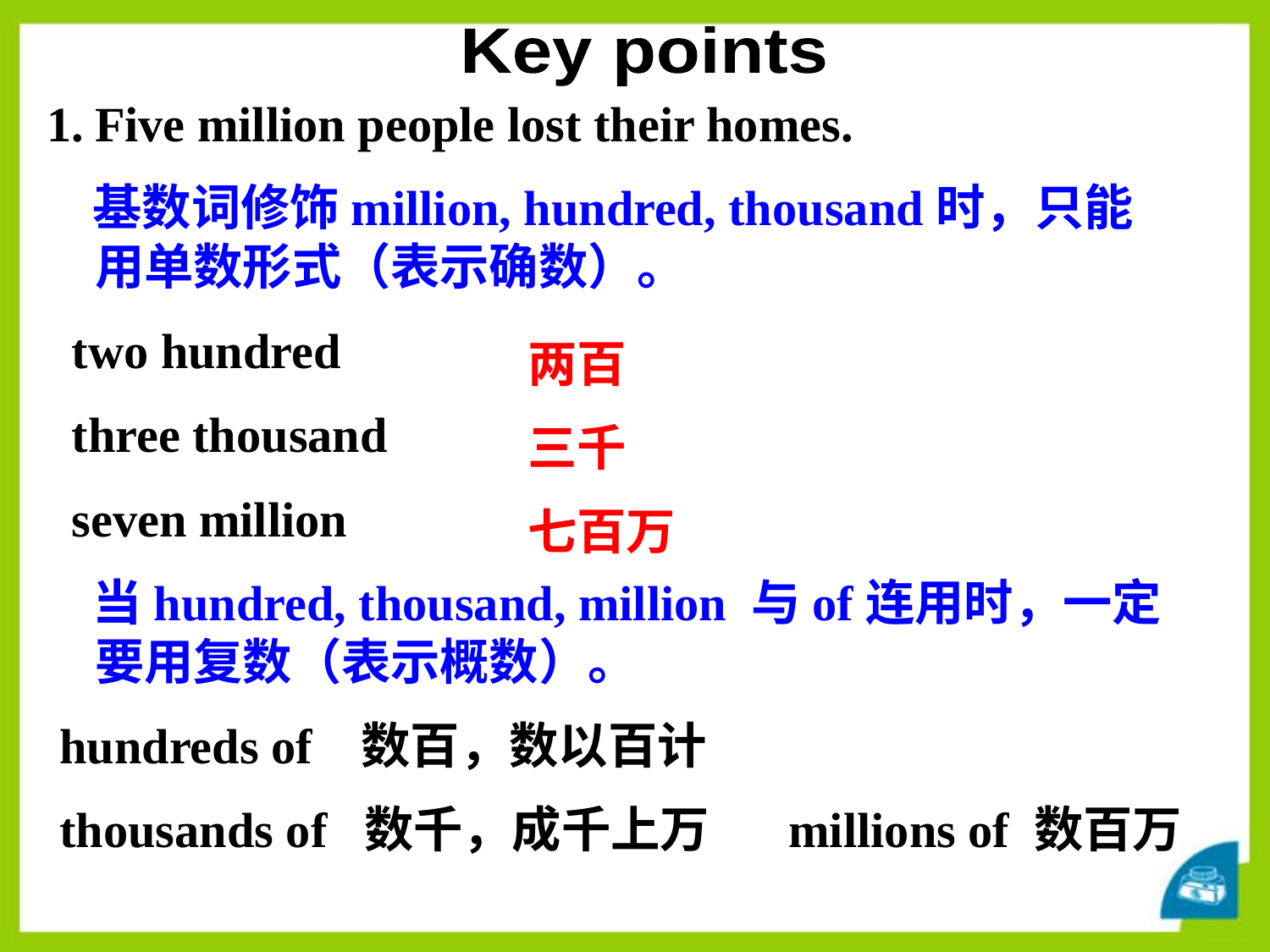

Key points
Five million people lost their homes.
   基数词修饰million, hundred, thousand时，只能用单数形式（表示确数）。
  two hundred
  three thousand
  seven million
   当hundred, thousand, million 与of连用时，一定要用复数（表示概数）。
 hundreds of   数百，数以百计
 thousands of  数千，成千上万      millions of 数百万
两百
三千
七百万